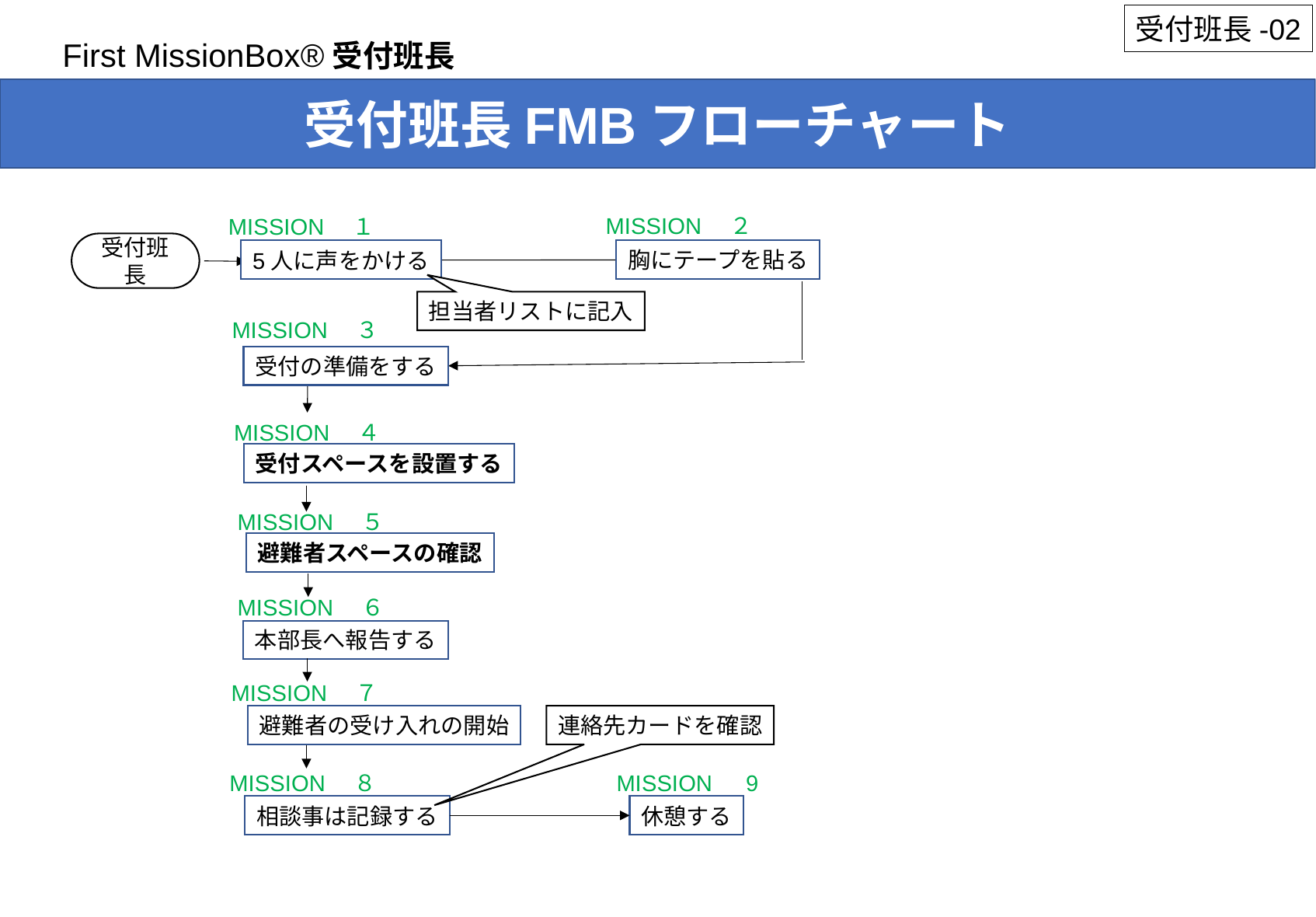

受付班長-02
　　First MissionBox®受付班長
受付班長FMBフローチャート
MISSION　２
MISSION　１
受付班長
胸にテープを貼る
5人に声をかける
担当者リストに記入
MISSION　３
受付の準備をする
MISSION　４
受付スペースを設置する
MISSION　５
避難者スペースの確認
MISSION　６
本部長へ報告する
MISSION　７
連絡先カードを確認
避難者の受け入れの開始
MISSION　８
MISSION　9
相談事は記録する
休憩する